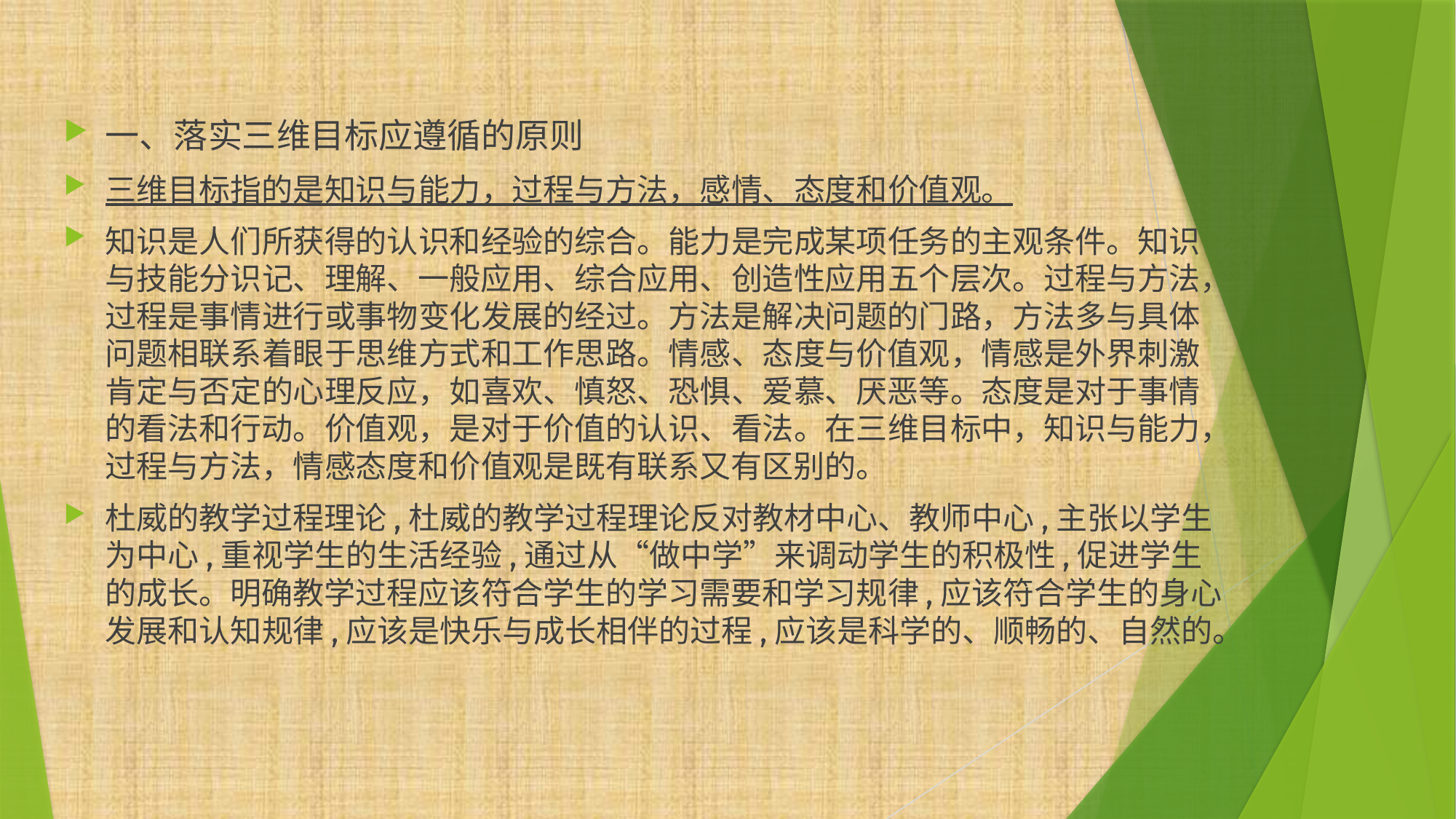

一、落实三维目标应遵循的原则
三维目标指的是知识与能力，过程与方法，感情、态度和价值观。
知识是人们所获得的认识和经验的综合。能力是完成某项任务的主观条件。知识与技能分识记、理解、一般应用、综合应用、创造性应用五个层次。过程与方法，过程是事情进行或事物变化发展的经过。方法是解决问题的门路，方法多与具体问题相联系着眼于思维方式和工作思路。情感、态度与价值观，情感是外界刺激肯定与否定的心理反应，如喜欢、慎怒、恐惧、爱慕、厌恶等。态度是对于事情的看法和行动。价值观，是对于价值的认识、看法。在三维目标中，知识与能力，过程与方法，情感态度和价值观是既有联系又有区别的。
杜威的教学过程理论,杜威的教学过程理论反对教材中心、教师中心,主张以学生为中心,重视学生的生活经验,通过从“做中学”来调动学生的积极性,促进学生的成长。明确教学过程应该符合学生的学习需要和学习规律,应该符合学生的身心发展和认知规律,应该是快乐与成长相伴的过程,应该是科学的、顺畅的、自然的。